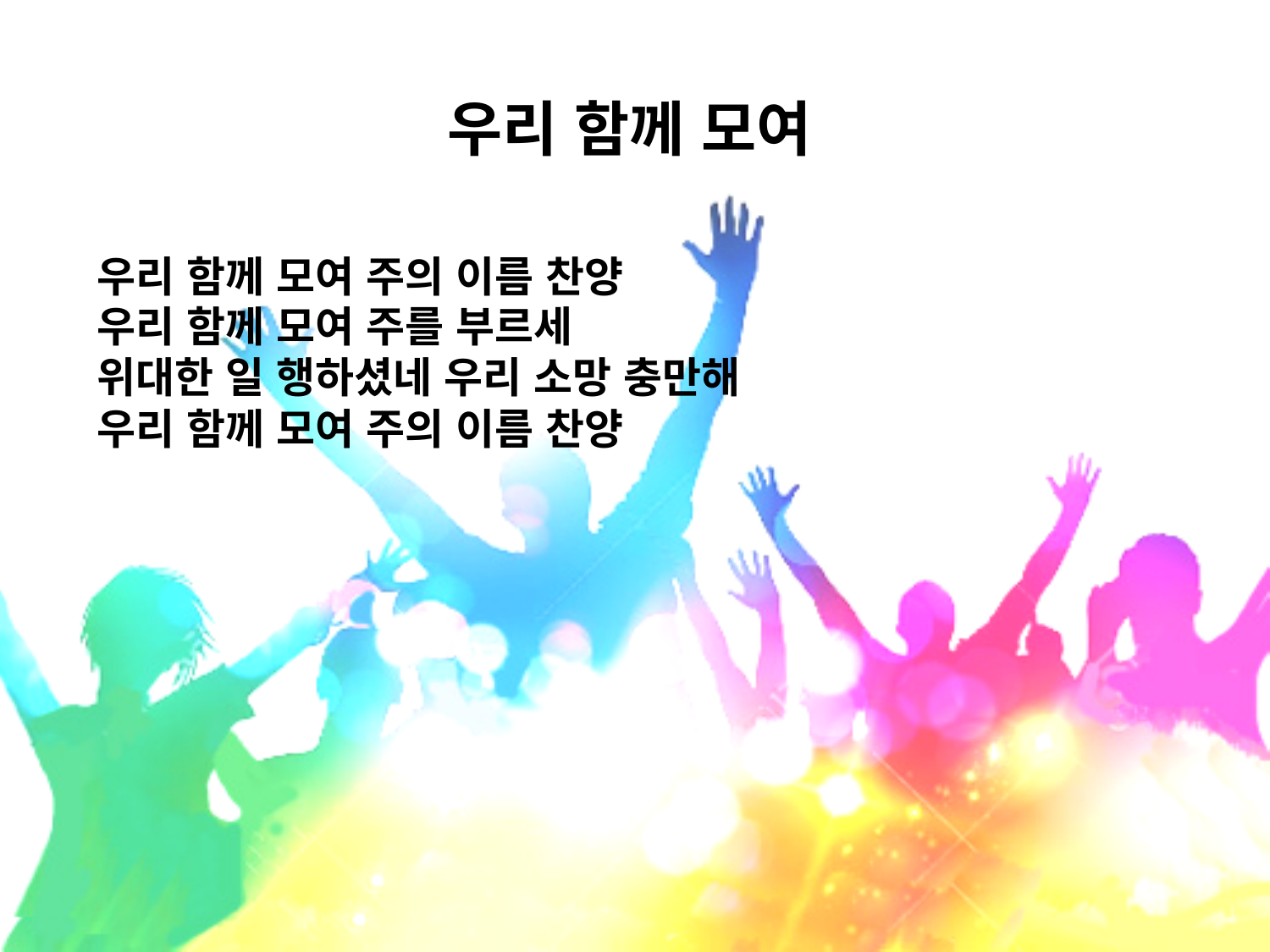

# 우리 함께 모여
우리 함께 모여 주의 이름 찬양
우리 함께 모여 주를 부르세
위대한 일 행하셨네 우리 소망 충만해
우리 함께 모여 주의 이름 찬양